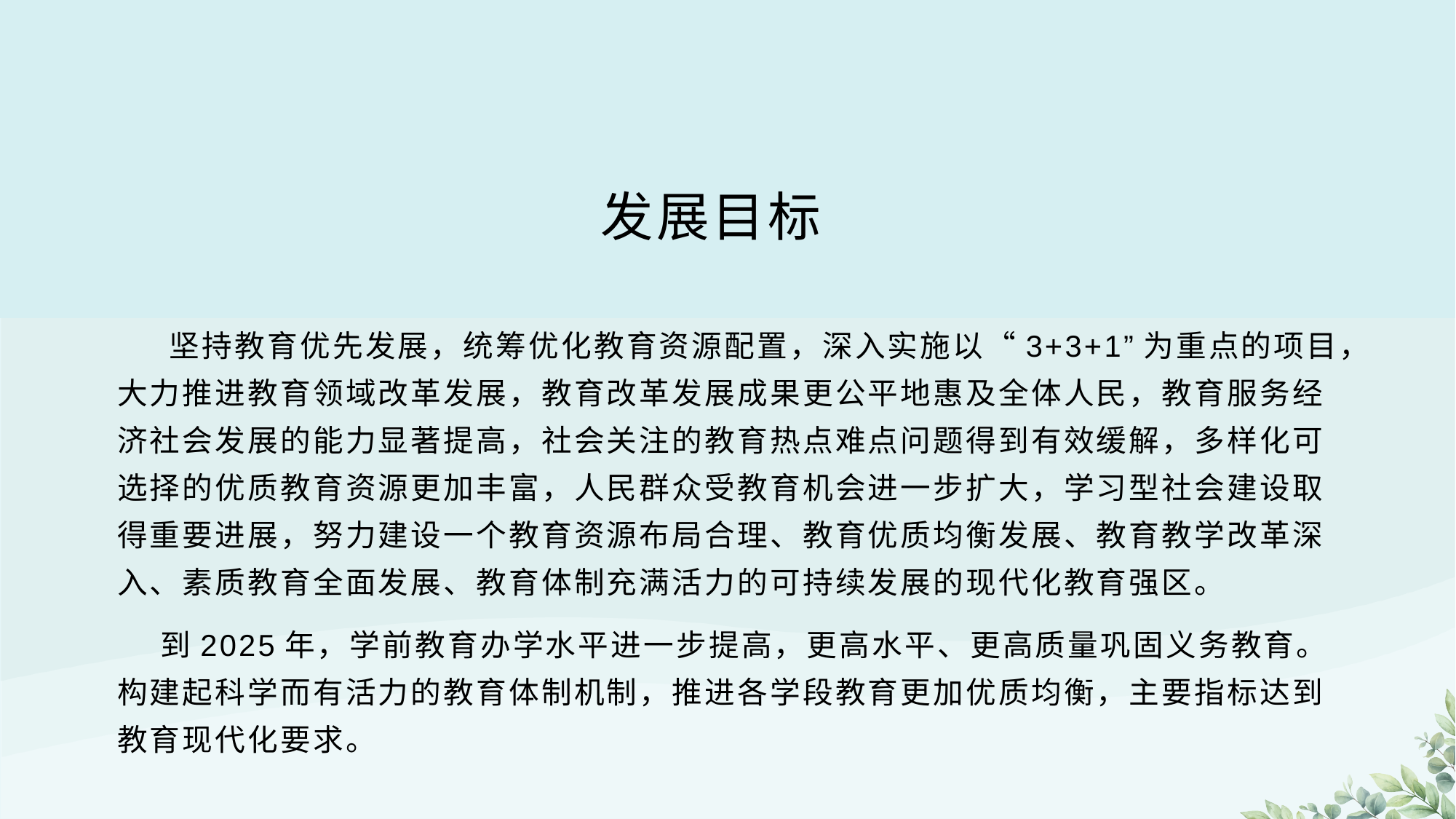

# 发展目标
     坚持教育优先发展，统筹优化教育资源配置，深入实施以“3+3+1”为重点的项目，大力推进教育领域改革发展，教育改革发展成果更公平地惠及全体人民，教育服务经济社会发展的能力显著提高，社会关注的教育热点难点问题得到有效缓解，多样化可选择的优质教育资源更加丰富，人民群众受教育机会进一步扩大，学习型社会建设取得重要进展，努力建设一个教育资源布局合理、教育优质均衡发展、教育教学改革深入、素质教育全面发展、教育体制充满活力的可持续发展的现代化教育强区。
    到2025年，学前教育办学水平进一步提高，更高水平、更高质量巩固义务教育。构建起科学而有活力的教育体制机制，推进各学段教育更加优质均衡，主要指标达到教育现代化要求。